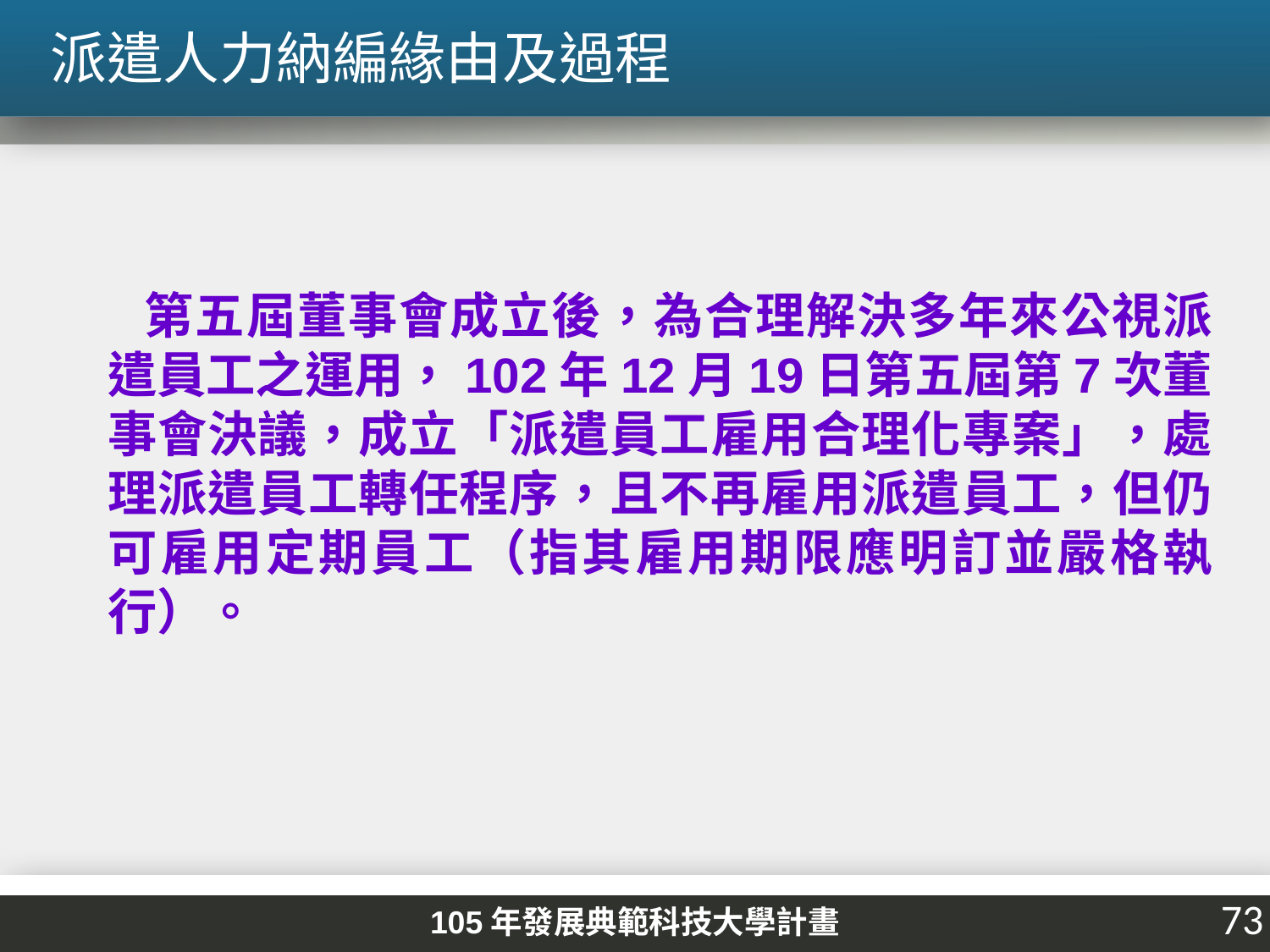

派遣人力納編緣由及過程

第五屆董事會成立後，為合理解決多年來公視派遣員工之運用，102年12月19日第五屆第7次董事會決議，成立「派遣員工雇用合理化專案」，處理派遣員工轉任程序，且不再雇用派遣員工，但仍可雇用定期員工（指其雇用期限應明訂並嚴格執行）。